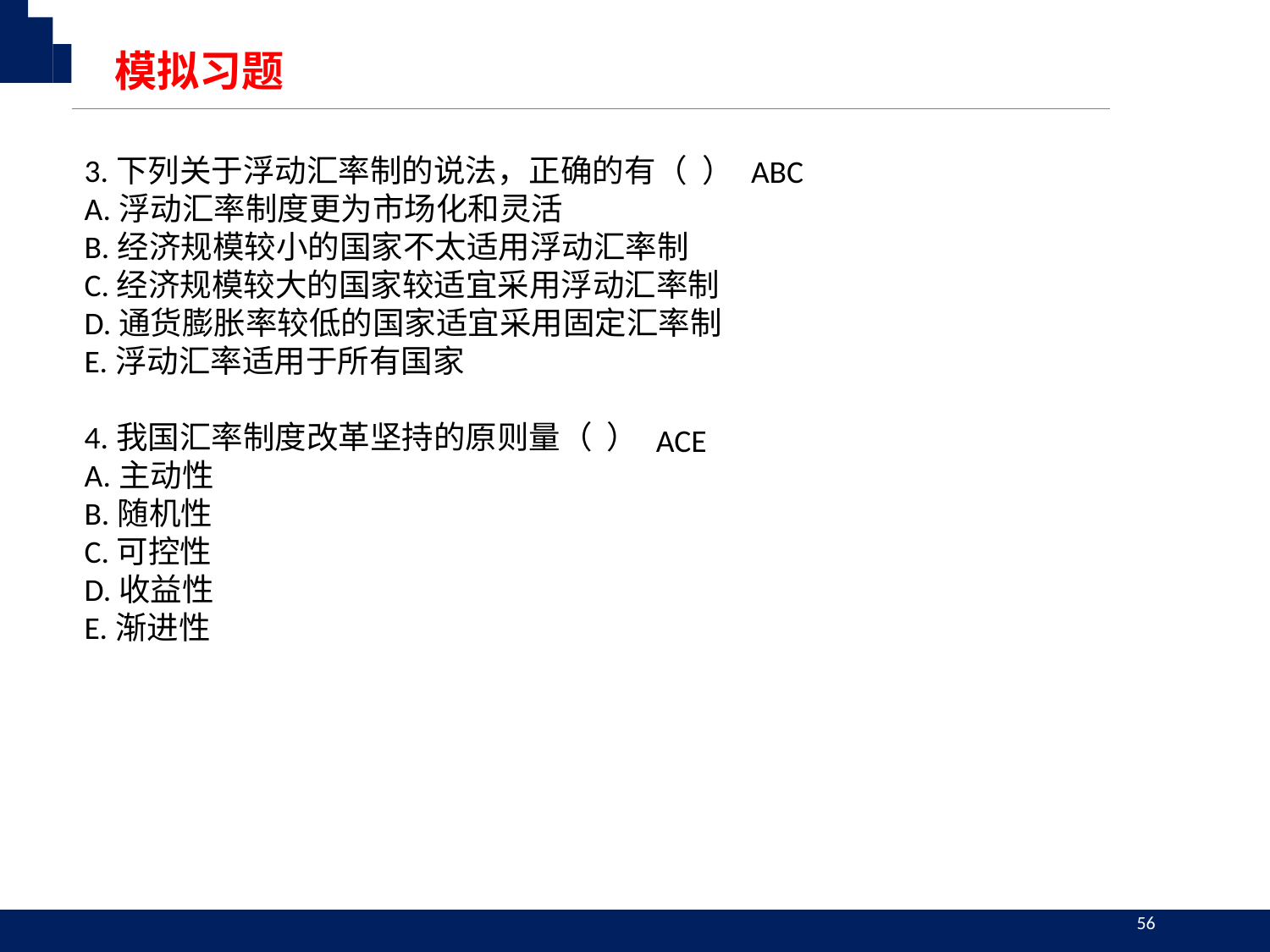

模拟习题
3.下列关于浮动汇率制的说法，正确的有（  ）
A.浮动汇率制度更为市场化和灵活
B.经济规模较小的国家不太适用浮动汇率制
C.经济规模较大的国家较适宜采用浮动汇率制
D.通货膨胀率较低的国家适宜采用固定汇率制
E.浮动汇率适用于所有国家

4.我国汇率制度改革坚持的原则量（  ）
A.主动性
B.随机性
C.可控性
D.收益性
E.渐进性
ABC
ACE
56